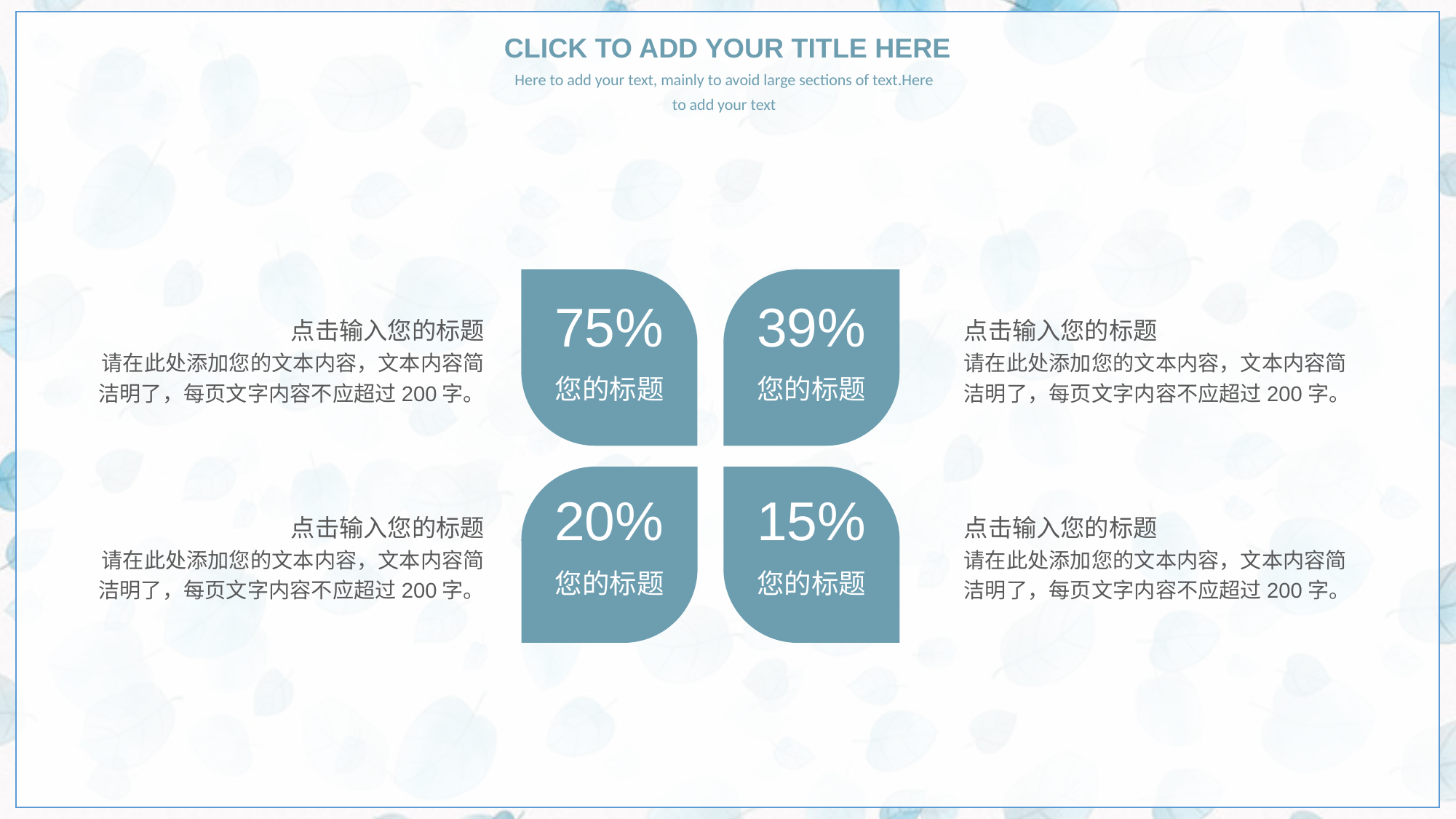

CLICK TO ADD YOUR TITLE HERE
Here to add your text, mainly to avoid large sections of text.Here to add your text

75%

您的标题

39%

您的标题
点击输入您的标题
请在此处添加您的文本内容，文本内容简洁明了，每页文字内容不应超过200字。
点击输入您的标题
请在此处添加您的文本内容，文本内容简洁明了，每页文字内容不应超过200字。

20%

您的标题

15%

您的标题
点击输入您的标题
请在此处添加您的文本内容，文本内容简洁明了，每页文字内容不应超过200字。
点击输入您的标题
请在此处添加您的文本内容，文本内容简洁明了，每页文字内容不应超过200字。